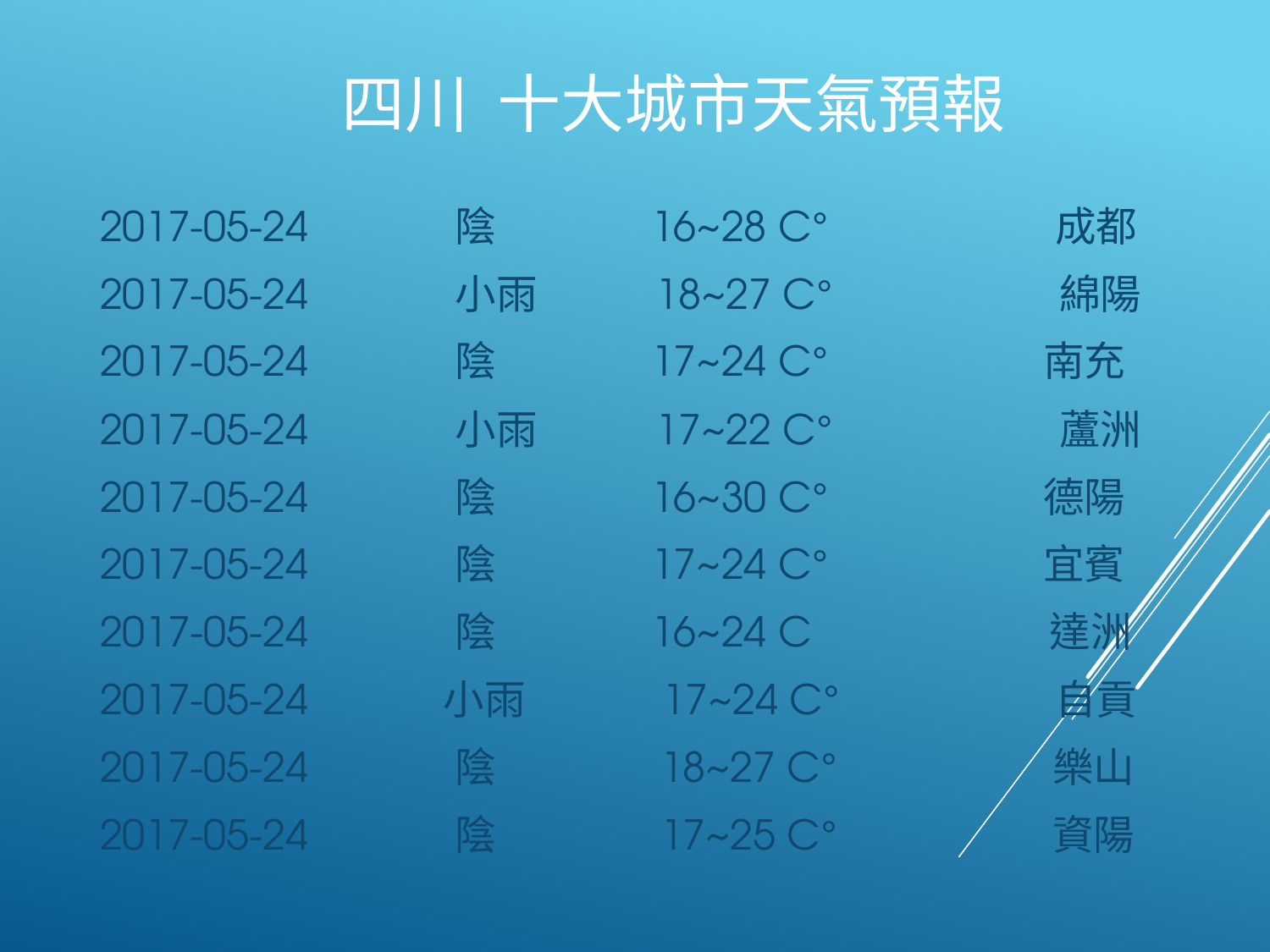

# 四川  十大城市天氣預報
2017-05-24            陰                16~28 C°                   成都
2017-05-24            小雨            18~27 C°                   綿陽
2017-05-24            陰                17~24 C°                  南充
2017-05-24            小雨            17~22 C°                   蘆洲
2017-05-24            陰                16~30 C°                  德陽
2017-05-24            陰                17~24 C°                  宜賓
2017-05-24            陰                16~24 C                    達洲
2017-05-24           小雨              17~24 C°                  自貢
2017-05-24            陰                 18~27 C°                  樂山
2017-05-24            陰                 17~25 C°                  資陽